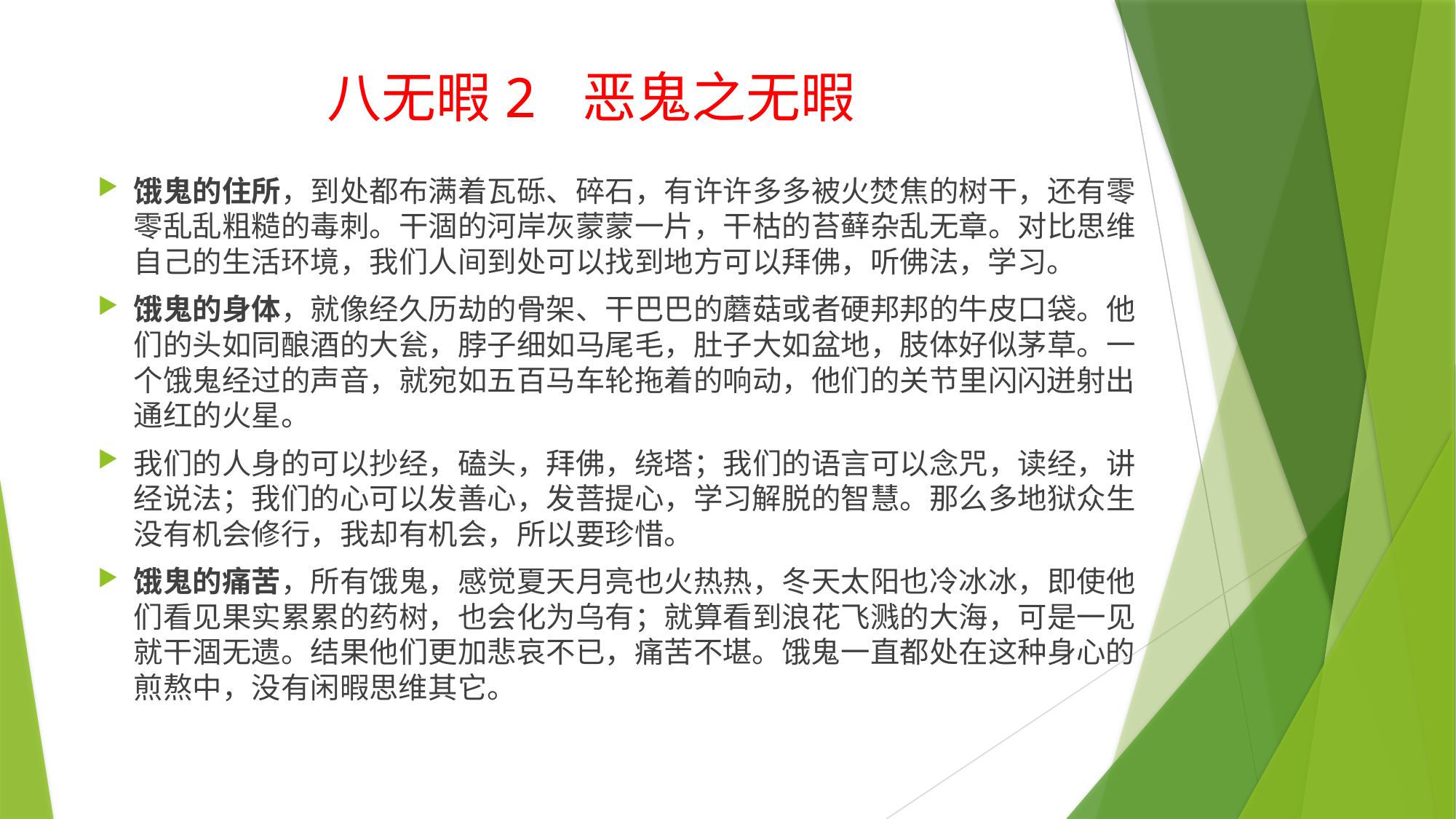

# 八无暇2 恶鬼之无暇
饿鬼的住所，到处都布满着瓦砾、碎石，有许许多多被火焚焦的树干，还有零零乱乱粗糙的毒刺。干涸的河岸灰蒙蒙一片，干枯的苔藓杂乱无章。对比思维自己的生活环境，我们人间到处可以找到地方可以拜佛，听佛法，学习。
饿鬼的身体，就像经久历劫的骨架、干巴巴的蘑菇或者硬邦邦的牛皮口袋。他们的头如同酿酒的大瓮，脖子细如马尾毛，肚子大如盆地，肢体好似茅草。一个饿鬼经过的声音，就宛如五百马车轮拖着的响动，他们的关节里闪闪迸射出通红的火星。
我们的人身的可以抄经，磕头，拜佛，绕塔；我们的语言可以念咒，读经，讲经说法；我们的心可以发善心，发菩提心，学习解脱的智慧。那么多地狱众生没有机会修行，我却有机会，所以要珍惜。
饿鬼的痛苦，所有饿鬼，感觉夏天月亮也火热热，冬天太阳也冷冰冰，即使他们看见果实累累的药树，也会化为乌有；就算看到浪花飞溅的大海，可是一见就干涸无遗。结果他们更加悲哀不已，痛苦不堪。饿鬼一直都处在这种身心的煎熬中，没有闲暇思维其它。